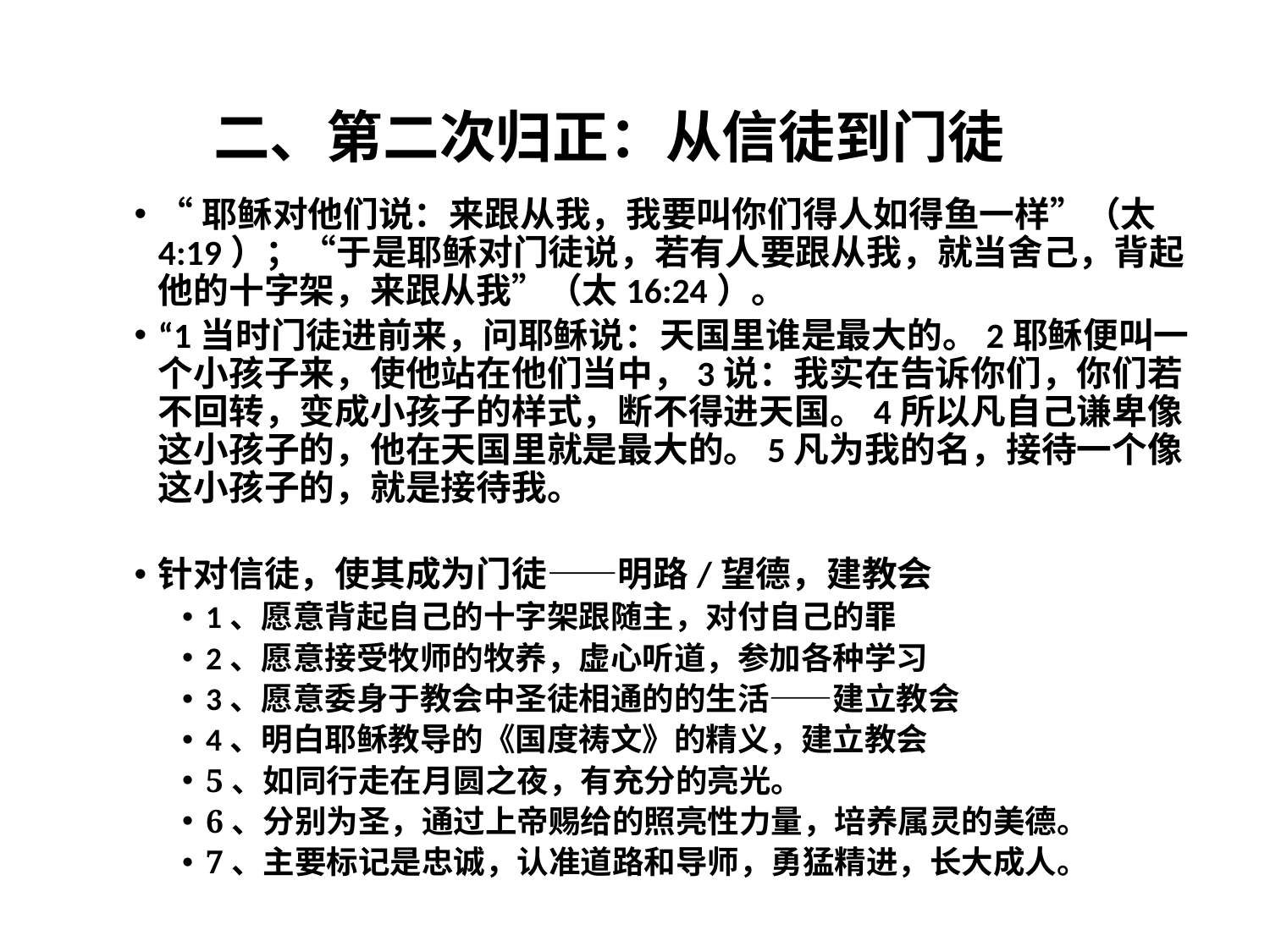

二、第二次归正：从信徒到门徒
“耶稣对他们说：来跟从我，我要叫你们得人如得鱼一样”（太4:19）；“于是耶稣对门徒说，若有人要跟从我，就当舍己，背起他的十字架，来跟从我”（太16:24）。
“1当时门徒进前来，问耶稣说：天国里谁是最大的。2耶稣便叫一个小孩子来，使他站在他们当中，3说：我实在告诉你们，你们若不回转，变成小孩子的样式，断不得进天国。4所以凡自己谦卑像这小孩子的，他在天国里就是最大的。5凡为我的名，接待一个像这小孩子的，就是接待我。

针对信徒，使其成为门徒——明路/望德，建教会
1、愿意背起自己的十字架跟随主，对付自己的罪
2、愿意接受牧师的牧养，虚心听道，参加各种学习
3、愿意委身于教会中圣徒相通的的生活——建立教会
4、明白耶稣教导的《国度祷文》的精义，建立教会
5、如同行走在月圆之夜，有充分的亮光。
6、分别为圣，通过上帝赐给的照亮性力量，培养属灵的美德。
7、主要标记是忠诚，认准道路和导师，勇猛精进，长大成人。